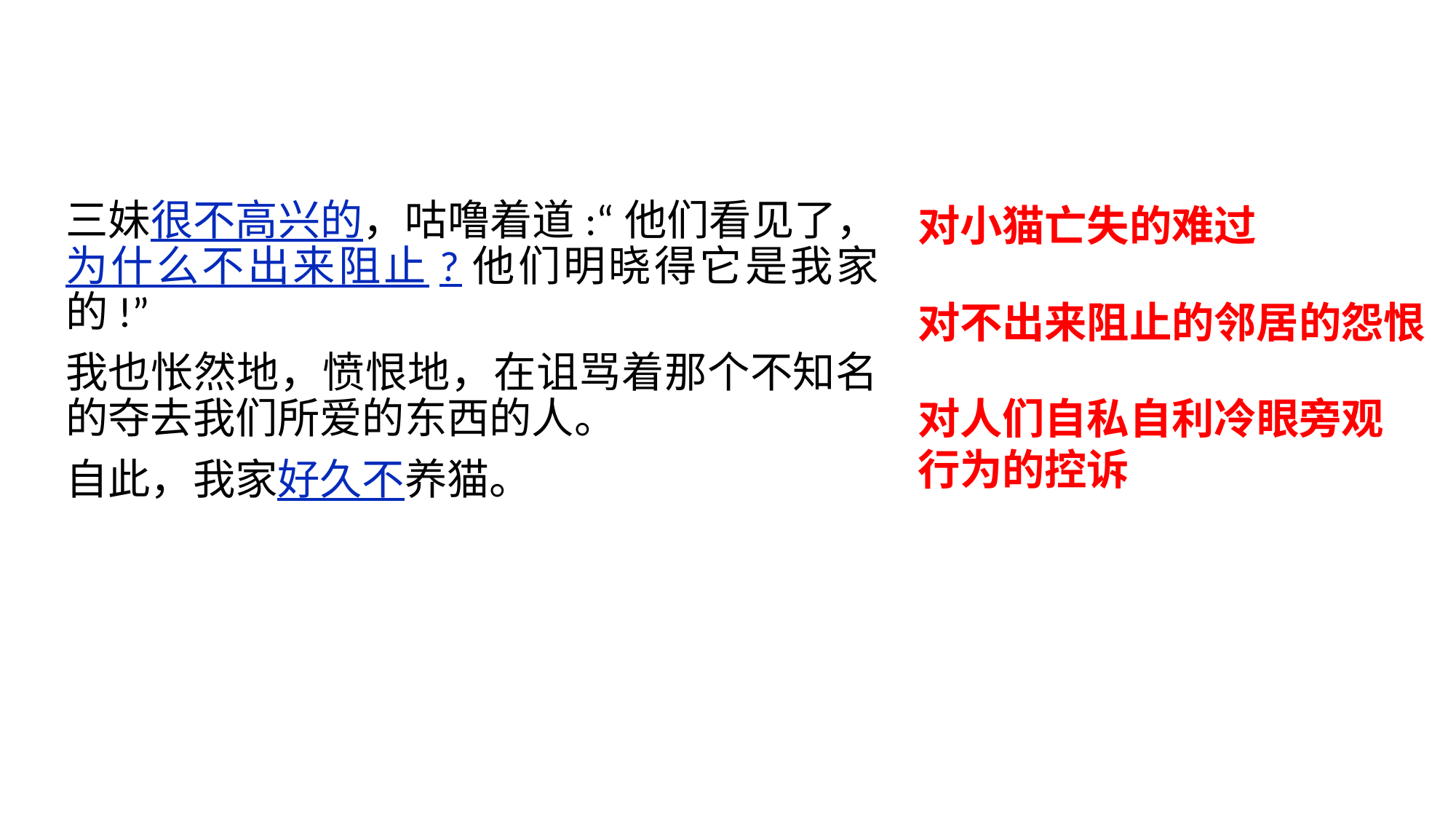

三妹很不高兴的，咕噜着道:“他们看见了，为什么不出来阻止?他们明晓得它是我家的!”
我也怅然地，愤恨地，在诅骂着那个不知名的夺去我们所爱的东西的人。
自此，我家好久不养猫。
对小猫亡失的难过
对不出来阻止的邻居的怨恨
对人们自私自利冷眼旁观行为的控诉